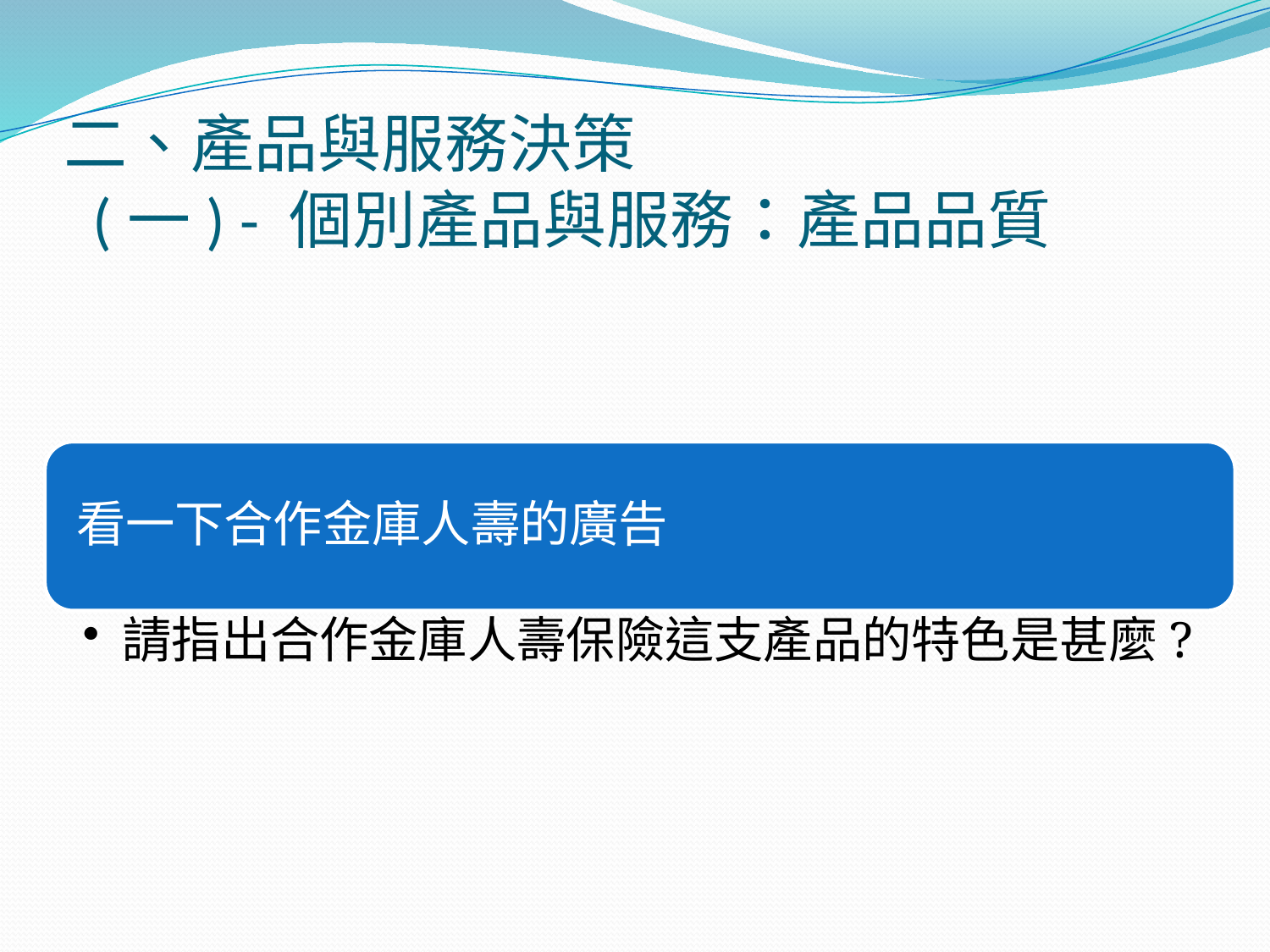

# 二、產品與服務決策 (一) - 個別產品與服務：產品品質
看一下合作金庫人壽的廣告
請指出合作金庫人壽保險這支產品的特色是甚麼?